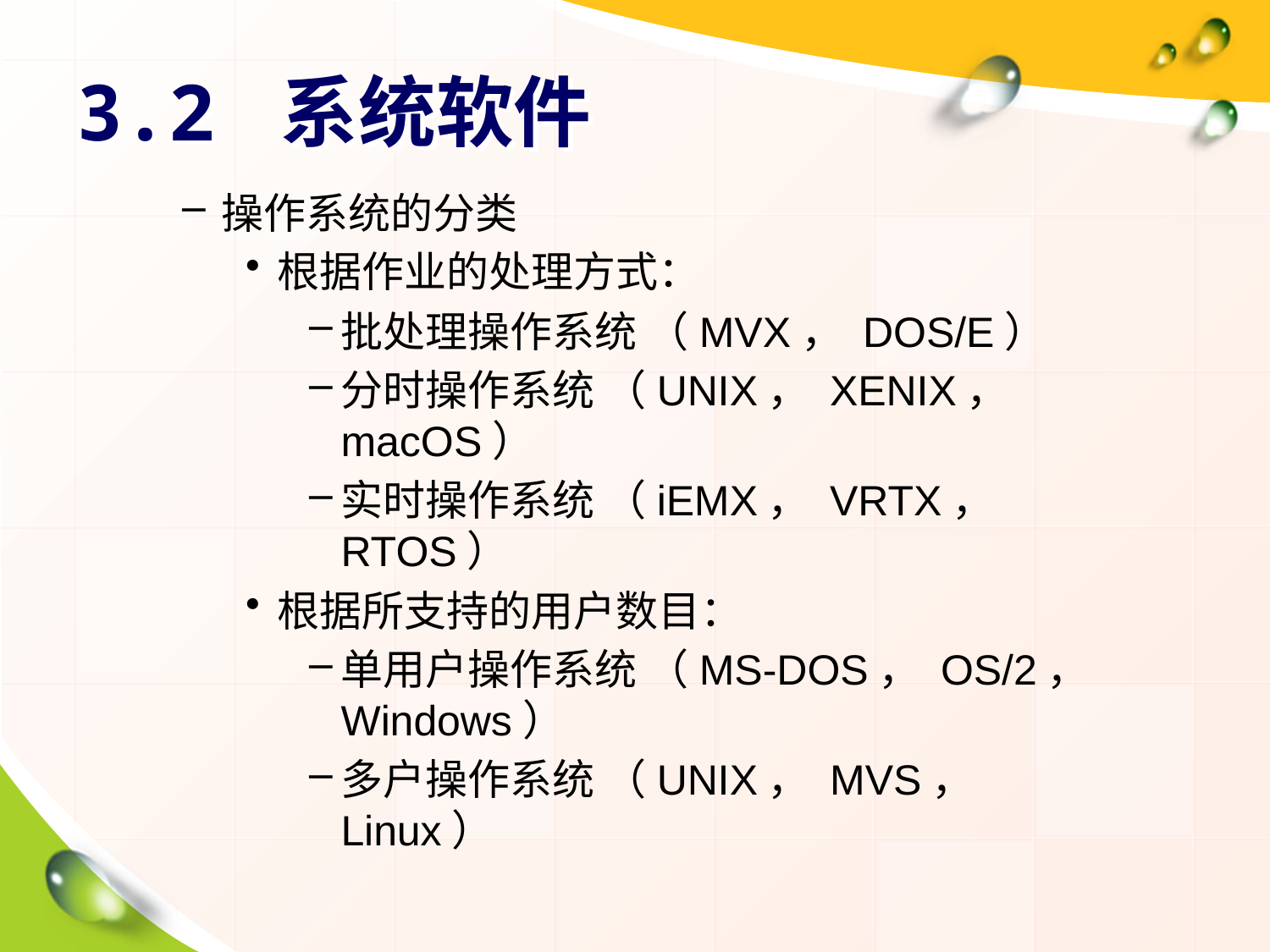

# 3.2 系统软件
操作系统的分类
根据作业的处理方式：
批处理操作系统 （MVX， DOS/E）
分时操作系统 （UNIX， XENIX， macOS）
实时操作系统 （iEMX， VRTX， RTOS）
根据所支持的用户数目：
单用户操作系统 （MS-DOS， OS/2， Windows）
多户操作系统 （UNIX， MVS， Linux）